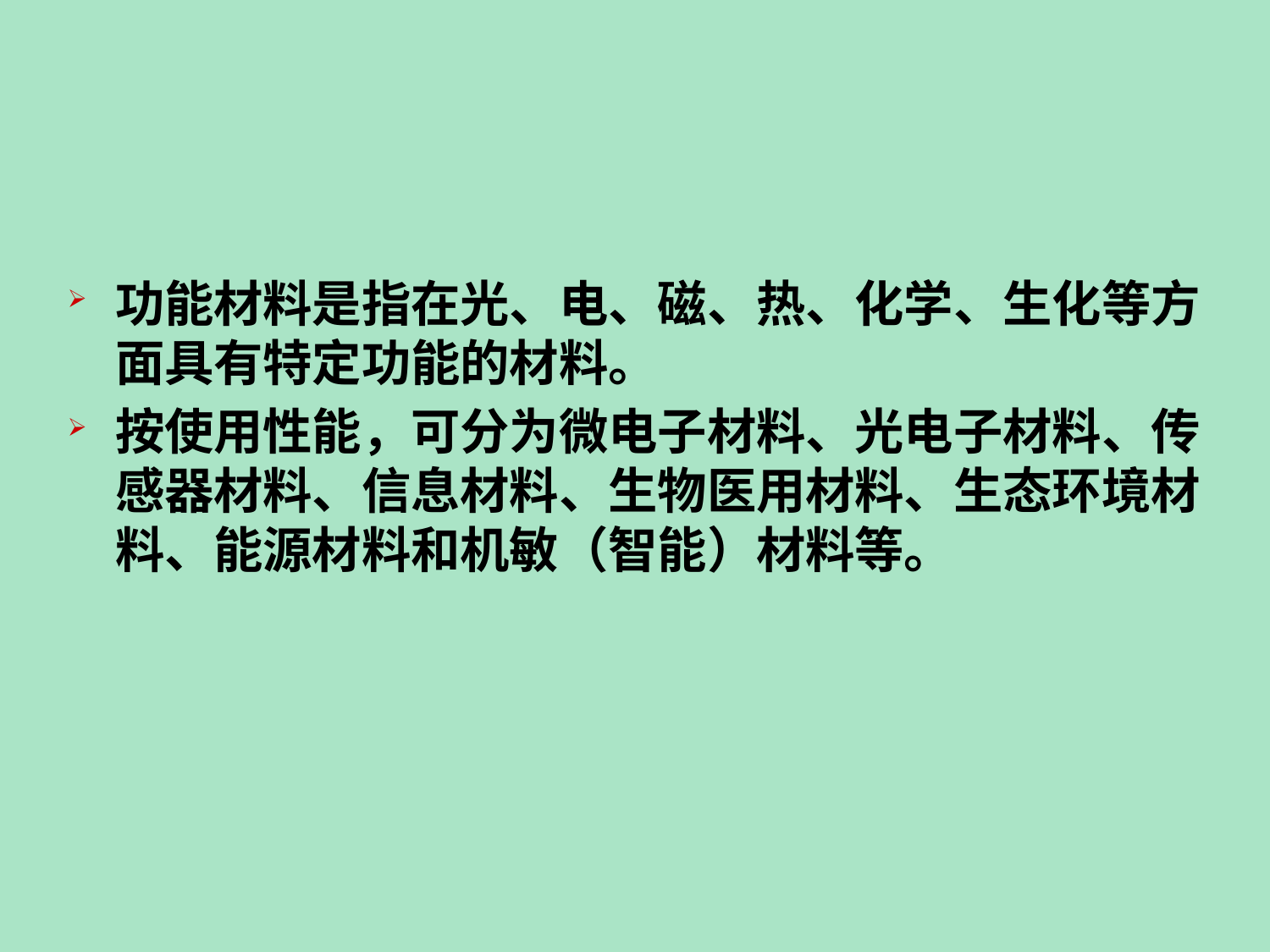

功能材料是指在光、电、磁、热、化学、生化等方面具有特定功能的材料。
按使用性能，可分为微电子材料、光电子材料、传感器材料、信息材料、生物医用材料、生态环境材料、能源材料和机敏（智能）材料等。